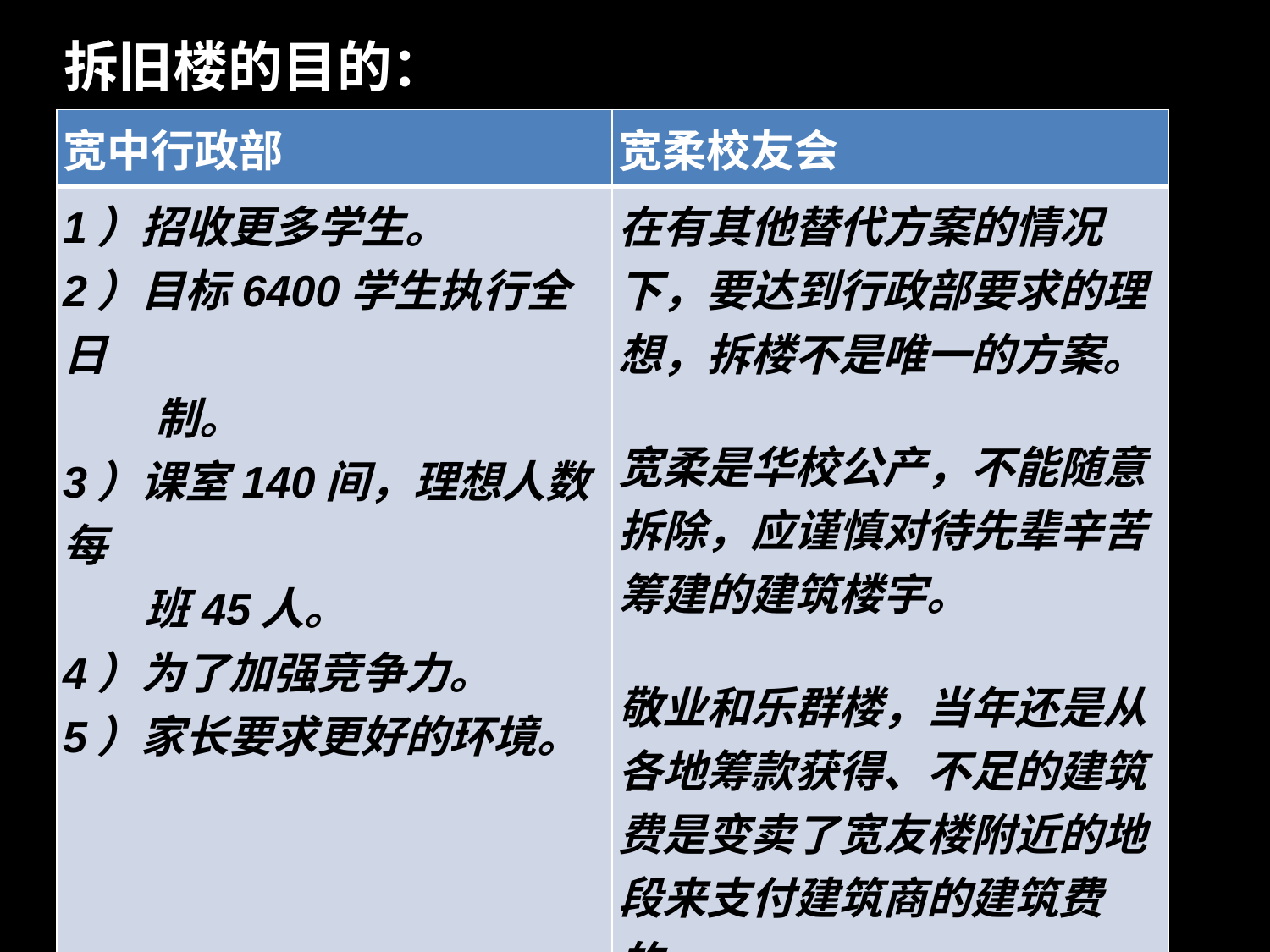

拆旧楼的目的：
| 宽中行政部 | 宽柔校友会 |
| --- | --- |
| 1）招收更多学生。 2）目标6400学生执行全日 制。 3）课室140间，理想人数每 班45人。 4）为了加强竞争力。 5）家长要求更好的环境。 | 在有其他替代方案的情况下，要达到行政部要求的理想，拆楼不是唯一的方案。 宽柔是华校公产，不能随意拆除，应谨慎对待先辈辛苦筹建的建筑楼宇。 敬业和乐群楼，当年还是从各地筹款获得、不足的建筑费是变卖了宽友楼附近的地段来支付建筑商的建筑费的。 |